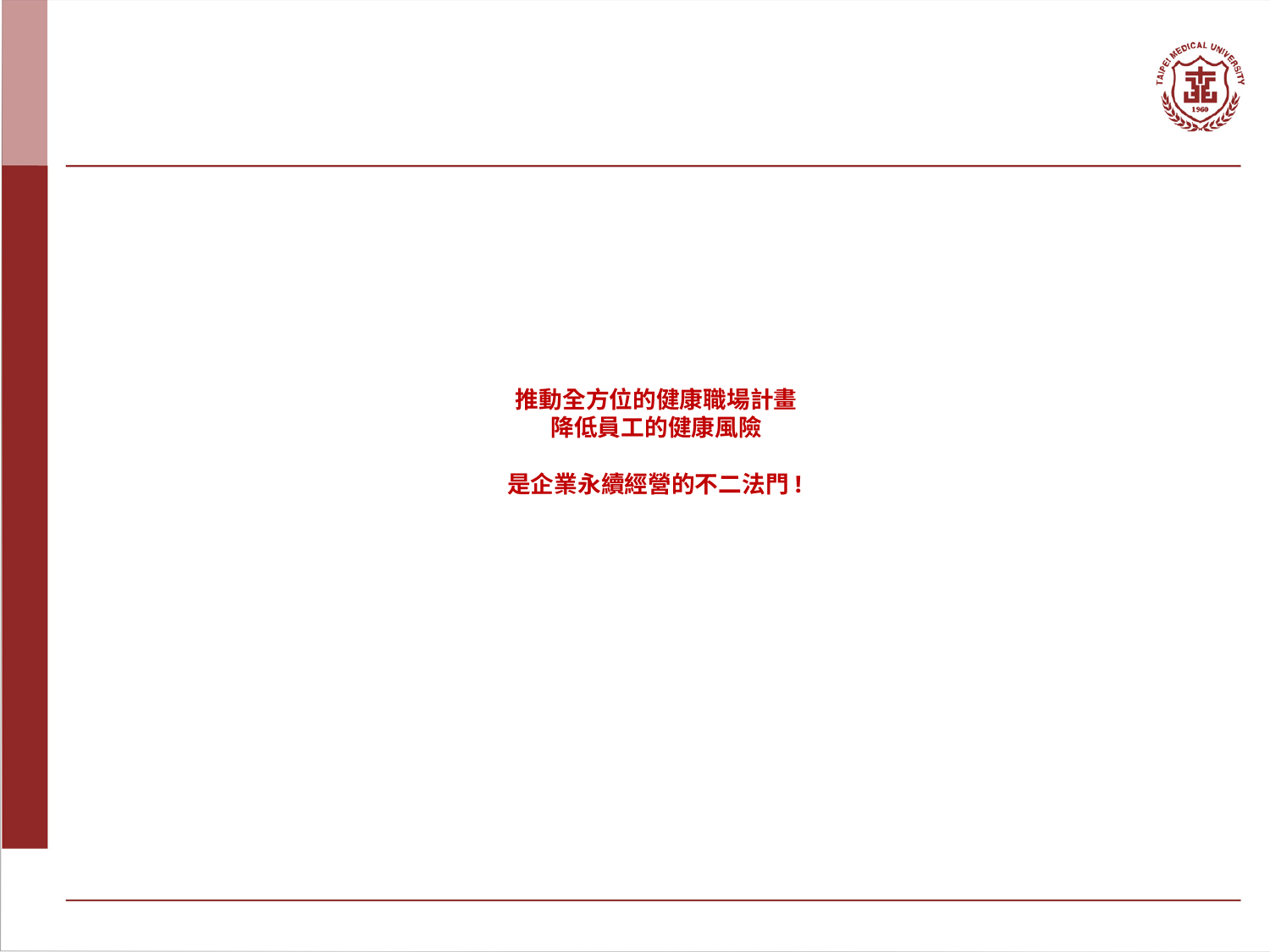

# 推動全方位的健康職場計畫 降低員工的健康風險 是企業永續經營的不二法門!